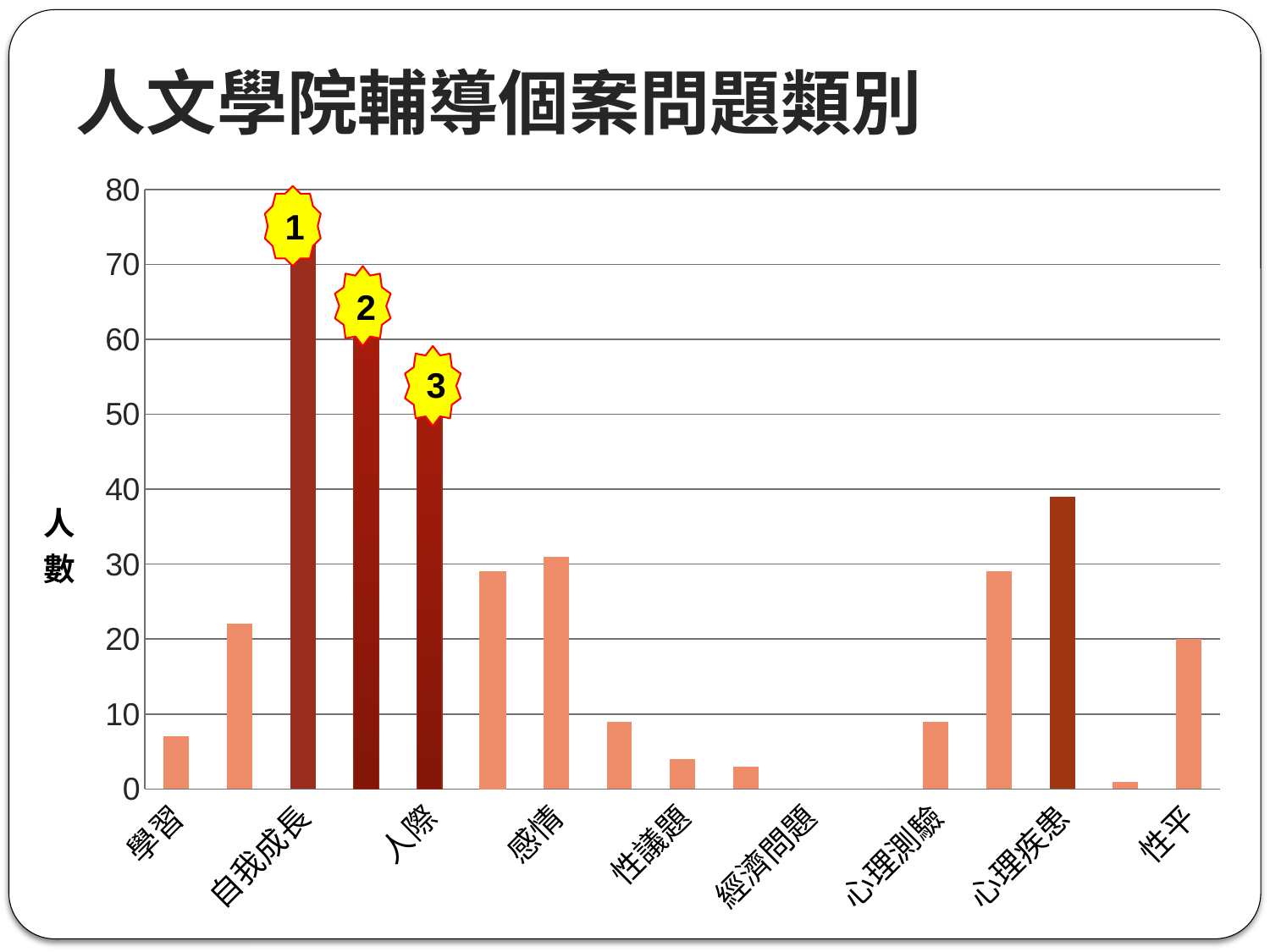

# 人文學院輔導個案問題類別

### Chart

| Category | 人數 |
|---|---|
| 學習 | 7.0 |
| 生涯 | 22.0 |
| 自我成長 | 74.0 |
| 生活調適 | 62.0 |
| 人際 | 54.0 |
| 家庭 | 29.0 |
| 感情 | 31.0 |
| 成癮 | 9.0 |
| 性議題 | 4.0 |
| 偏差行為 | 3.0 |
| 經濟問題 | 0.0 |
| 生理健康 | 0.0 |
| 心理測驗 | 9.0 |
| 其他 | 29.0 |
| 心理疾患 | 39.0 |
| 危機事件 | 1.0 |
| 性平 | 20.0 |
1
2